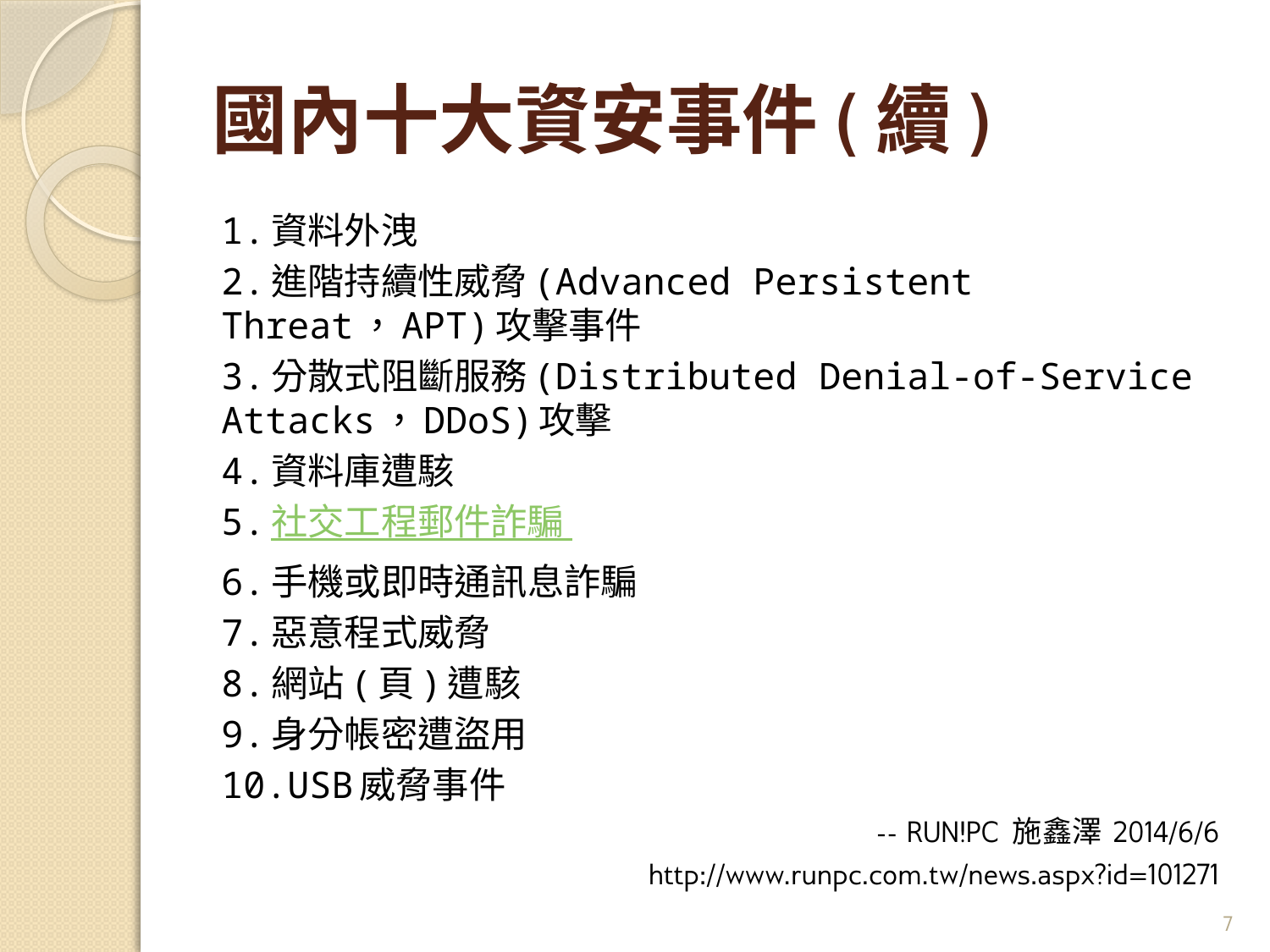

# 國內十大資安事件(續)
1.資料外洩
2.進階持續性威脅(Advanced Persistent Threat，APT)攻擊事件
3.分散式阻斷服務(Distributed Denial-of-Service Attacks，DDoS)攻擊
4.資料庫遭駭
5.社交工程郵件詐騙
6.手機或即時通訊息詐騙
7.惡意程式威脅
8.網站(頁)遭駭
9.身分帳密遭盜用
10.USB威脅事件
-- RUN!PC 施鑫澤 2014/6/6
http://www.runpc.com.tw/news.aspx?id=101271
7